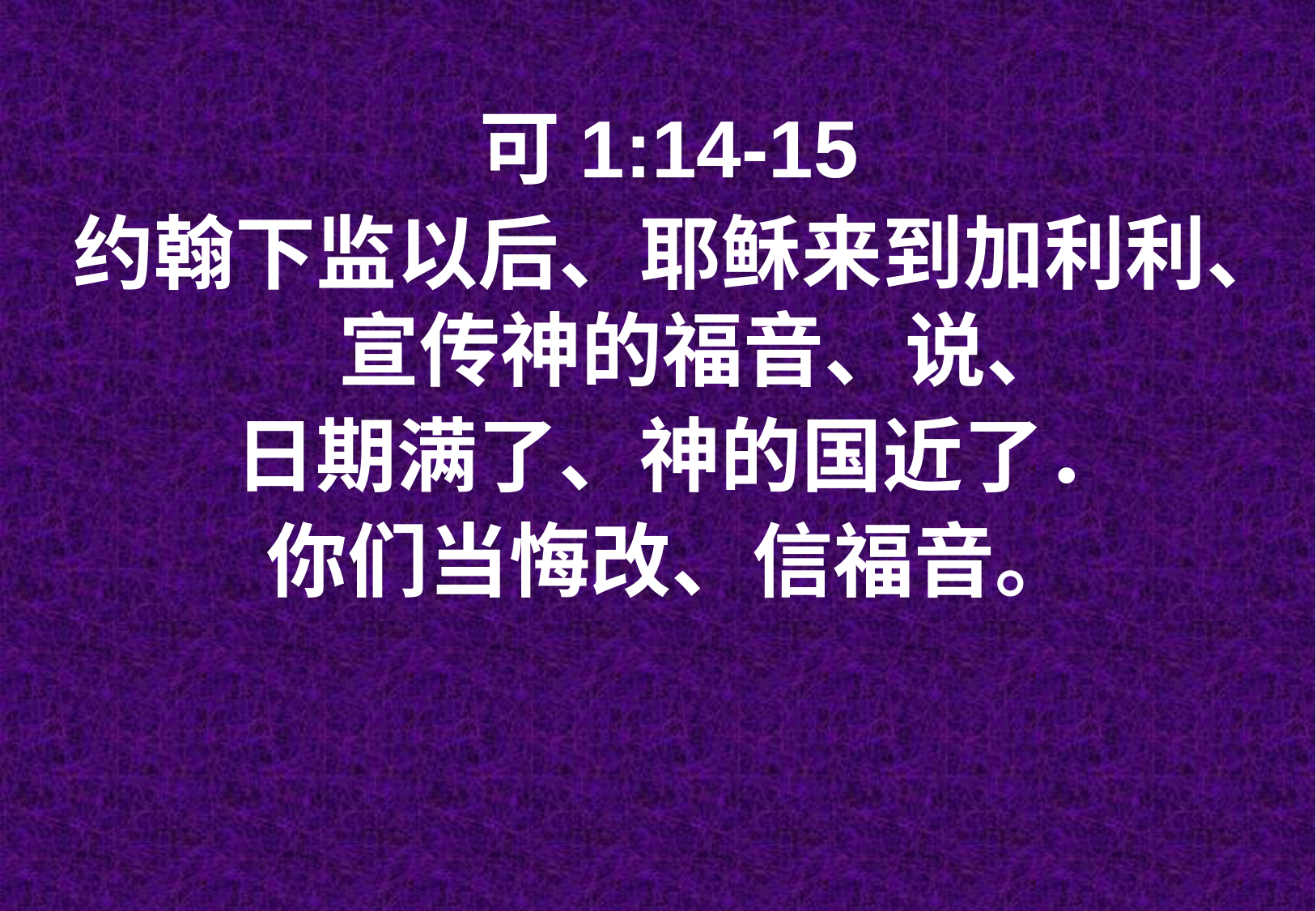

可1:14-15
约翰下监以后、耶稣来到加利利、宣传神的福音、说、
日期满了、神的国近了．
你们当悔改、信福音。